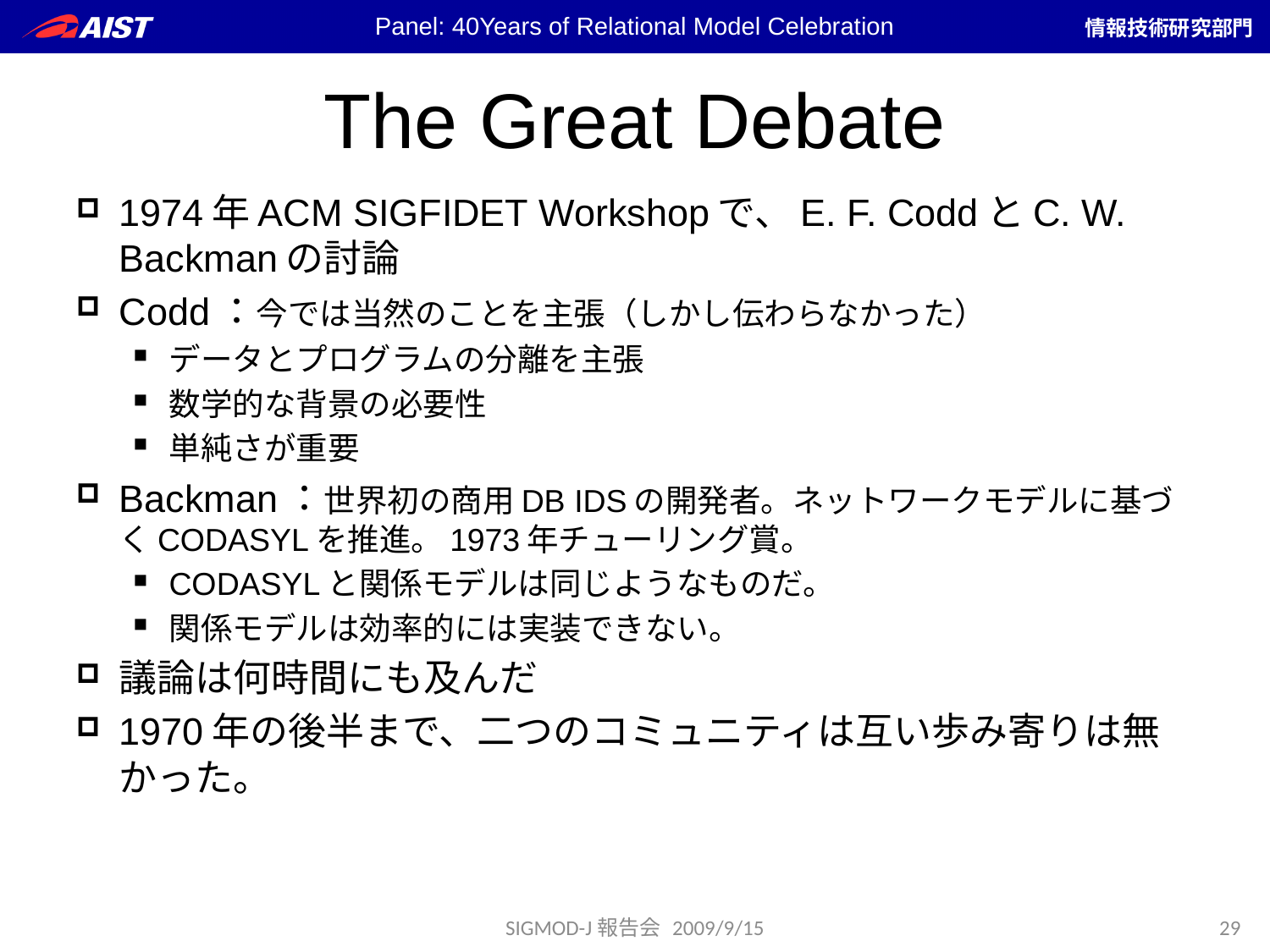

Panel: 40Years of Relational Model Celebration
# The Great Debate
1974年ACM SIGFIDET Workshopで、E. F. CoddとC. W. Backmanの討論
Codd：今では当然のことを主張（しかし伝わらなかった）
データとプログラムの分離を主張
数学的な背景の必要性
単純さが重要
Backman：世界初の商用DB IDSの開発者。ネットワークモデルに基づくCODASYLを推進。1973年チューリング賞。
CODASYLと関係モデルは同じようなものだ。
関係モデルは効率的には実装できない。
議論は何時間にも及んだ
1970年の後半まで、二つのコミュニティは互い歩み寄りは無かった。
SIGMOD-J報告会 2009/9/15
29